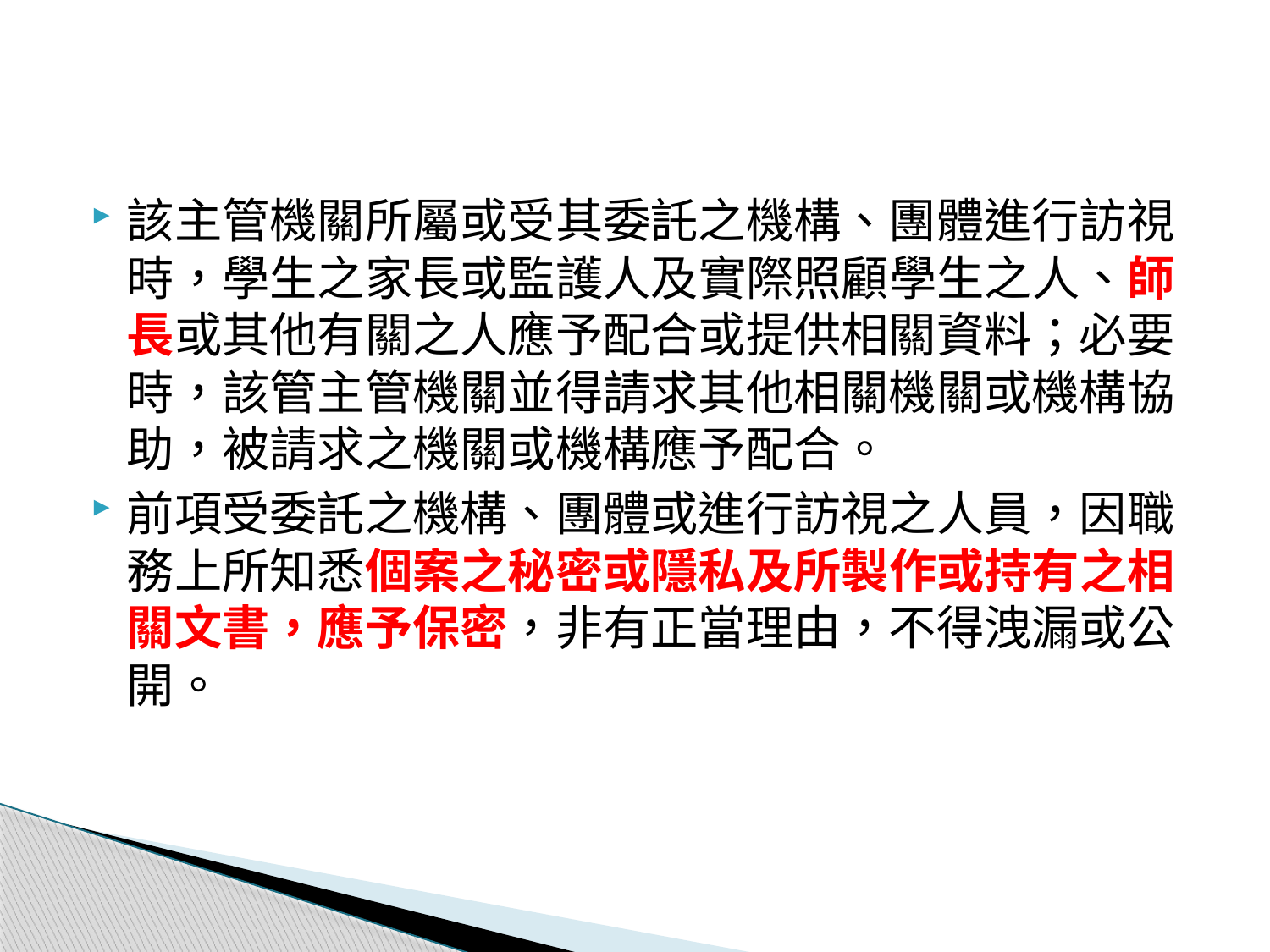

該主管機關所屬或受其委託之機構、團體進行訪視時，學生之家長或監護人及實際照顧學生之人、師長或其他有關之人應予配合或提供相關資料；必要時，該管主管機關並得請求其他相關機關或機構協助，被請求之機關或機構應予配合。
前項受委託之機構、團體或進行訪視之人員，因職務上所知悉個案之秘密或隱私及所製作或持有之相關文書，應予保密，非有正當理由，不得洩漏或公開。